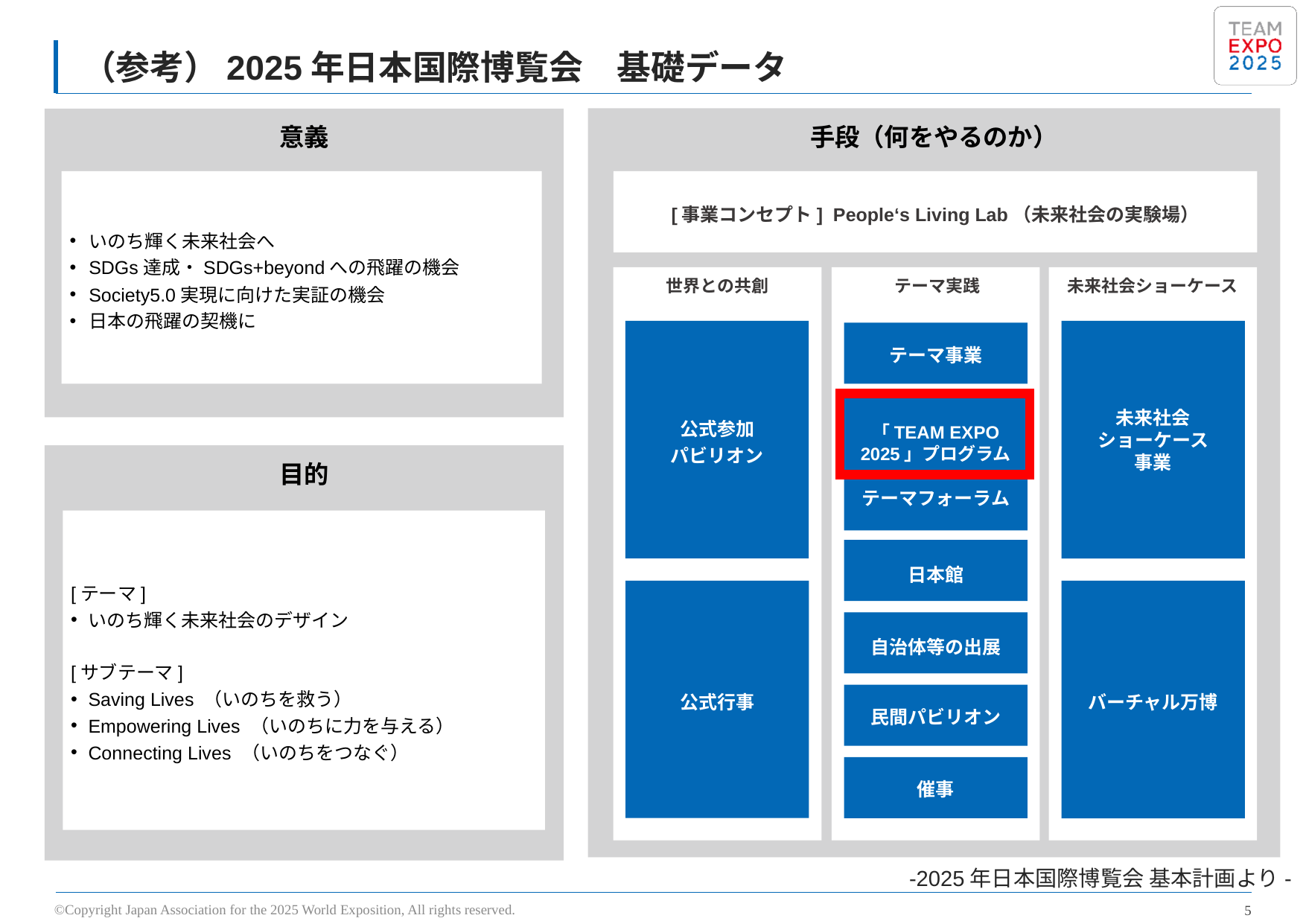

# （参考）2025年日本国際博覧会　基礎データ
手段（何をやるのか）
[事業コンセプト]  People‘s Living Lab（未来社会の実験場）
世界との共創
テーマ実践
未来社会ショーケース
未来社会
ショーケース
事業
公式参加
パビリオン
テーマ事業
「TEAM EXPO 2025」プログラム

テーマフォーラム
日本館
バーチャル万博
公式行事
自治体等の出展
民間パビリオン
催事
意義
いのち輝く未来社会へ
SDGs達成・SDGs+beyondへの飛躍の機会
Society5.0実現に向けた実証の機会
日本の飛躍の契機に
目的
[テーマ]
いのち輝く未来社会のデザイン
（Designing Future Society for Our Lives）
[サブテーマ]
Saving Lives （いのちを救う）
Empowering Lives （いのちに力を与える）
Connecting Lives （いのちをつなぐ）

-2025年日本国際博覧会 基本計画より-
©Copyright Japan Association for the 2025 World Exposition, All rights reserved.
5